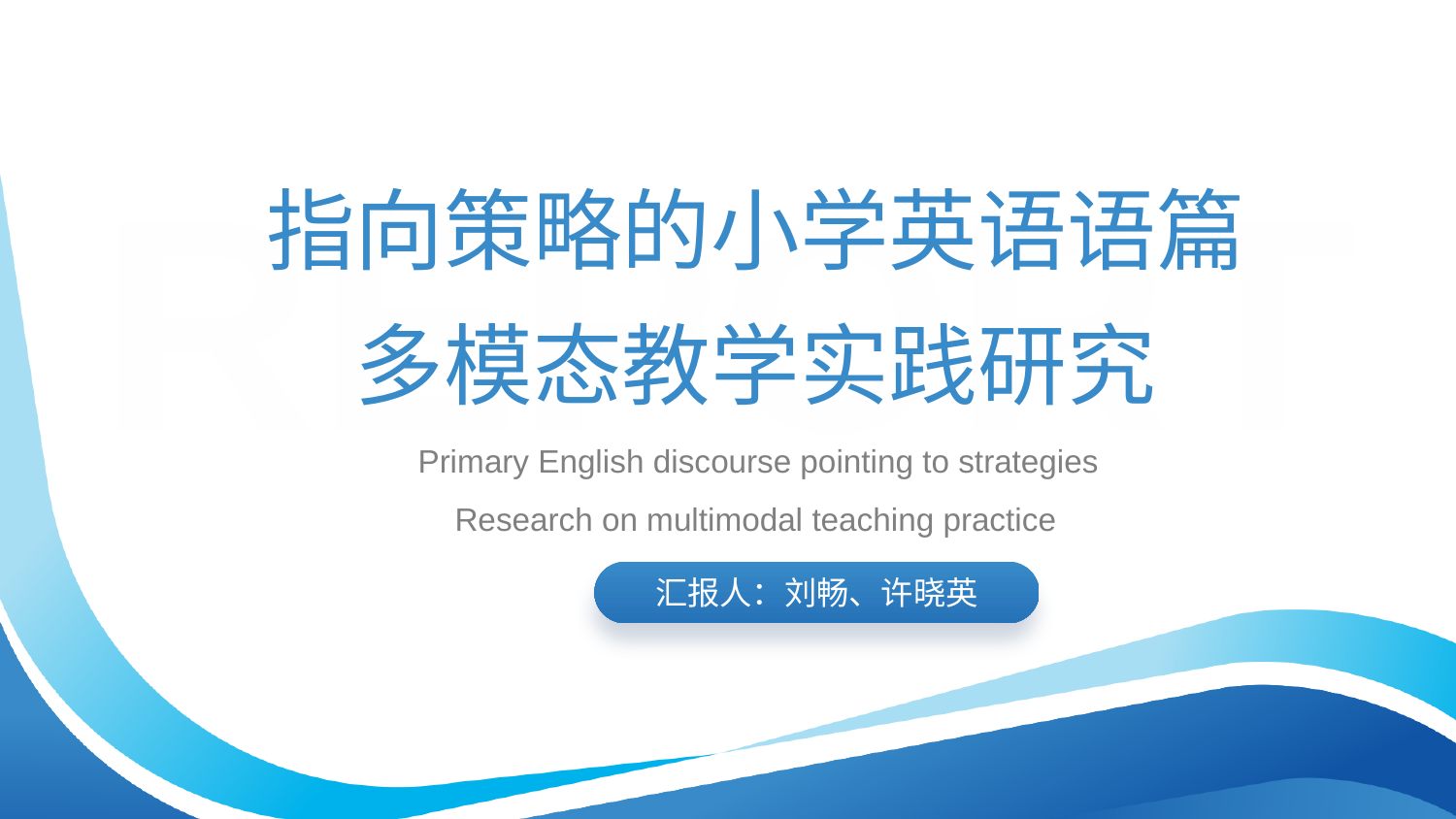

REPORT
指向策略的小学英语语篇
多模态教学实践研究
 Primary English discourse pointing to strategies
Research on multimodal teaching practice
汇报人：刘畅、许晓英